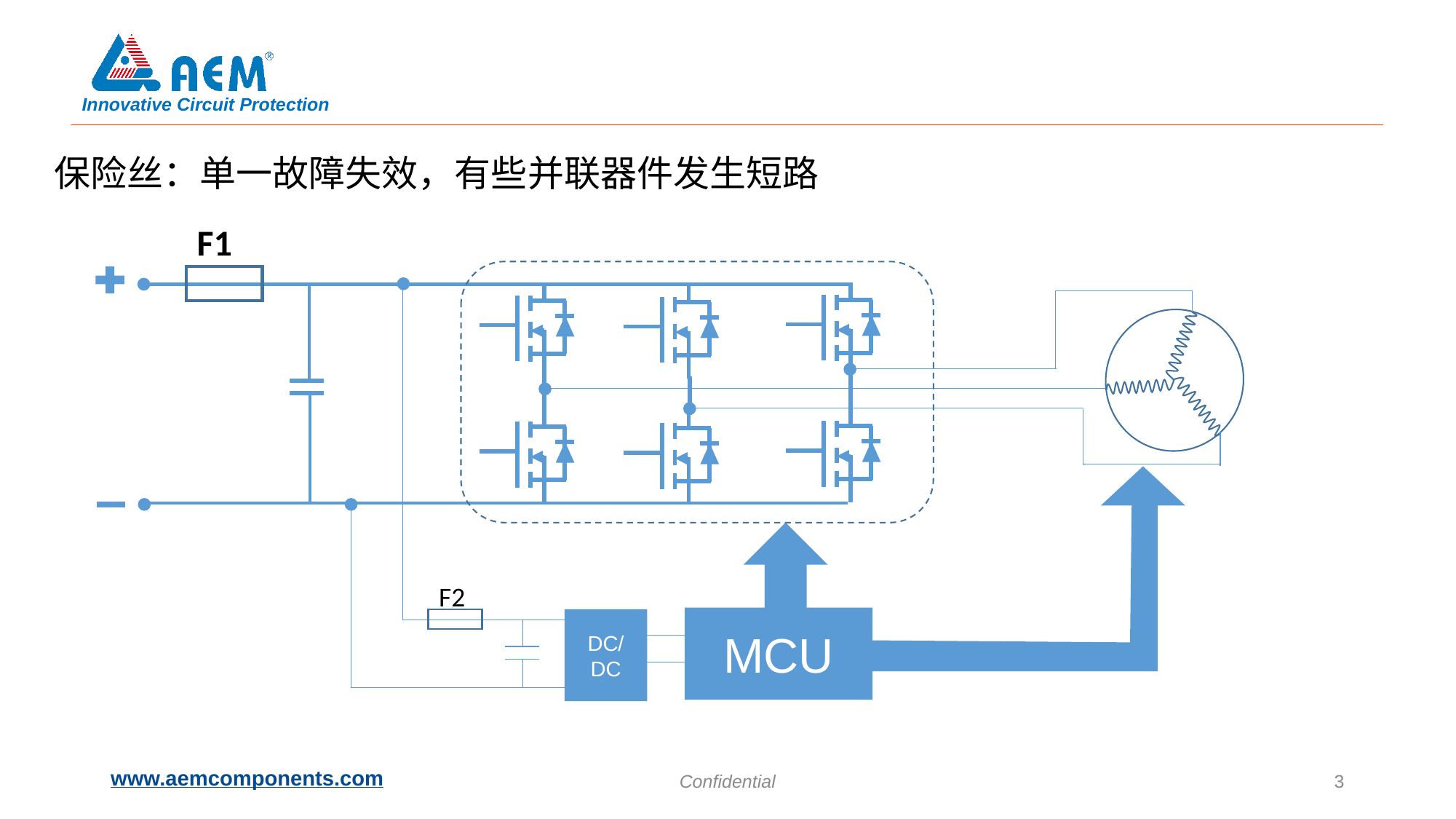

保险丝：单一故障失效，有些并联器件发生短路
F1

F2
MCU

DC/ DC
Confidential
3